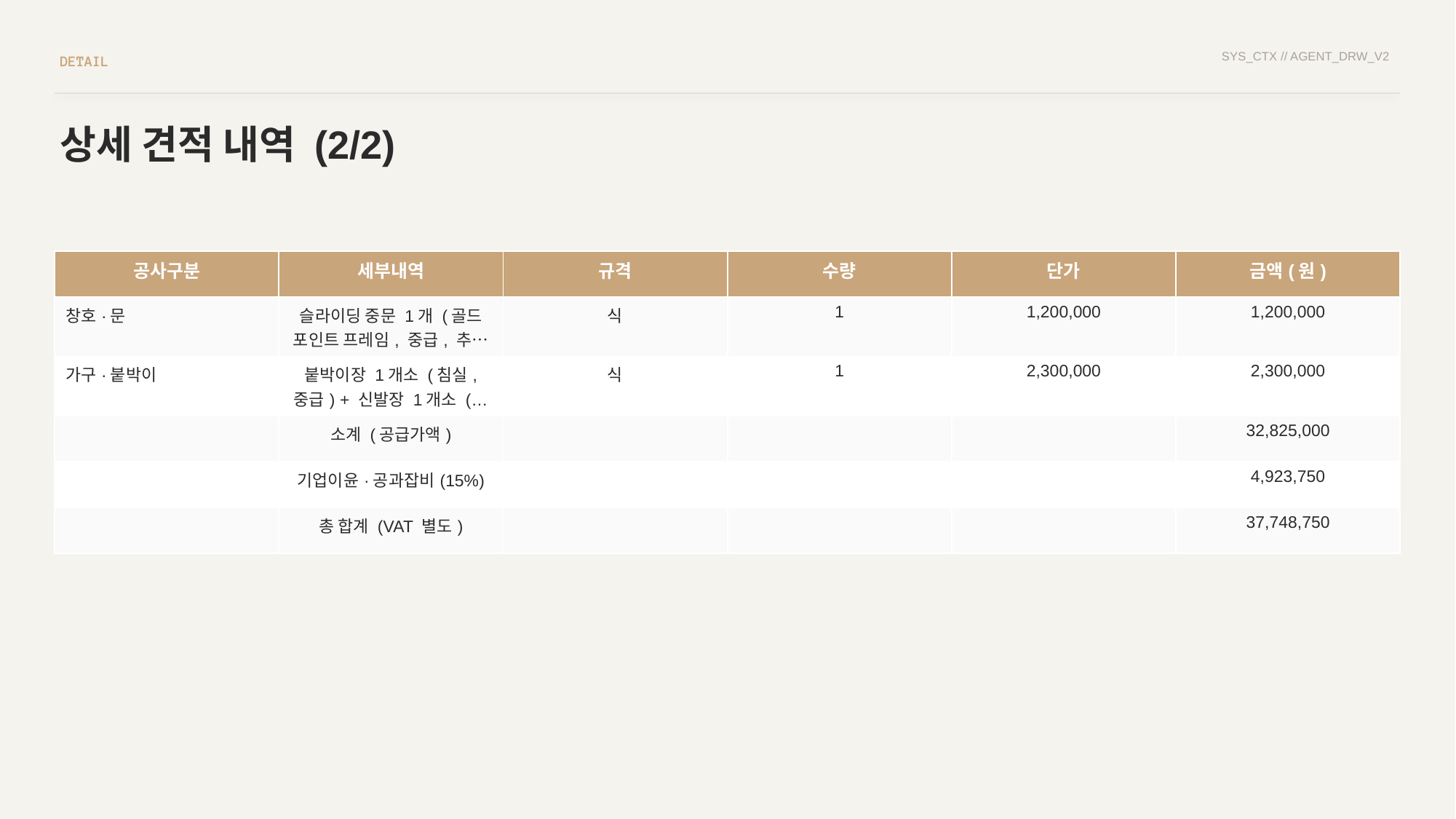

SYS_CTX // AGENT_DRW_V2
DETAIL

상세 견적 내역 (2/2)
| 공사구분 | 세부내역 | 규격 | 수량 | 단가 | 금액(원) |
| --- | --- | --- | --- | --- | --- |
| 창호·문 | 슬라이딩 중문 1개 (골드 포인트 프레임, 중급, 추… | 식 | 1 | 1,200,000 | 1,200,000 |
| 가구·붙박이 | 붙박이장 1개소 (침실, 중급) + 신발장 1개소 (… | 식 | 1 | 2,300,000 | 2,300,000 |
|  | 소계 (공급가액) |  |  |  | 32,825,000 |
|  | 기업이윤·공과잡비(15%) |  |  |  | 4,923,750 |
|  | 총 합계 (VAT 별도) |  |  |  | 37,748,750 |